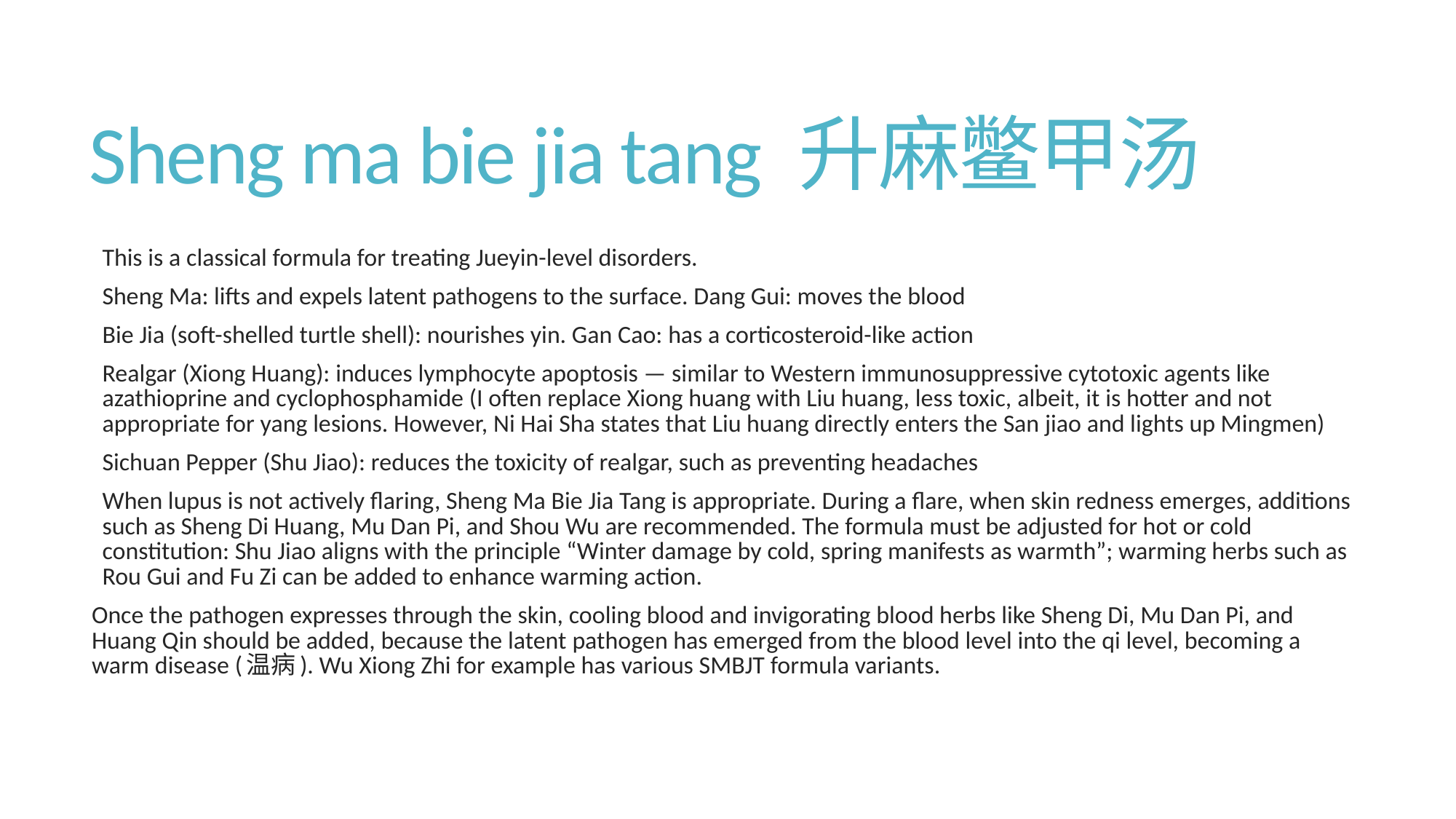

# Sheng ma bie jia tang 升麻鳖甲汤
This is a classical formula for treating Jueyin-level disorders.
Sheng Ma: lifts and expels latent pathogens to the surface. Dang Gui: moves the blood
Bie Jia (soft-shelled turtle shell): nourishes yin. Gan Cao: has a corticosteroid-like action
Realgar (Xiong Huang): induces lymphocyte apoptosis — similar to Western immunosuppressive cytotoxic agents like azathioprine and cyclophosphamide (I often replace Xiong huang with Liu huang, less toxic, albeit, it is hotter and not appropriate for yang lesions. However, Ni Hai Sha states that Liu huang directly enters the San jiao and lights up Mingmen)
Sichuan Pepper (Shu Jiao): reduces the toxicity of realgar, such as preventing headaches
When lupus is not actively flaring, Sheng Ma Bie Jia Tang is appropriate. During a flare, when skin redness emerges, additions such as Sheng Di Huang, Mu Dan Pi, and Shou Wu are recommended. The formula must be adjusted for hot or cold constitution: Shu Jiao aligns with the principle “Winter damage by cold, spring manifests as warmth”; warming herbs such as Rou Gui and Fu Zi can be added to enhance warming action.
Once the pathogen expresses through the skin, cooling blood and invigorating blood herbs like Sheng Di, Mu Dan Pi, and Huang Qin should be added, because the latent pathogen has emerged from the blood level into the qi level, becoming a warm disease (温病). Wu Xiong Zhi for example has various SMBJT formula variants.